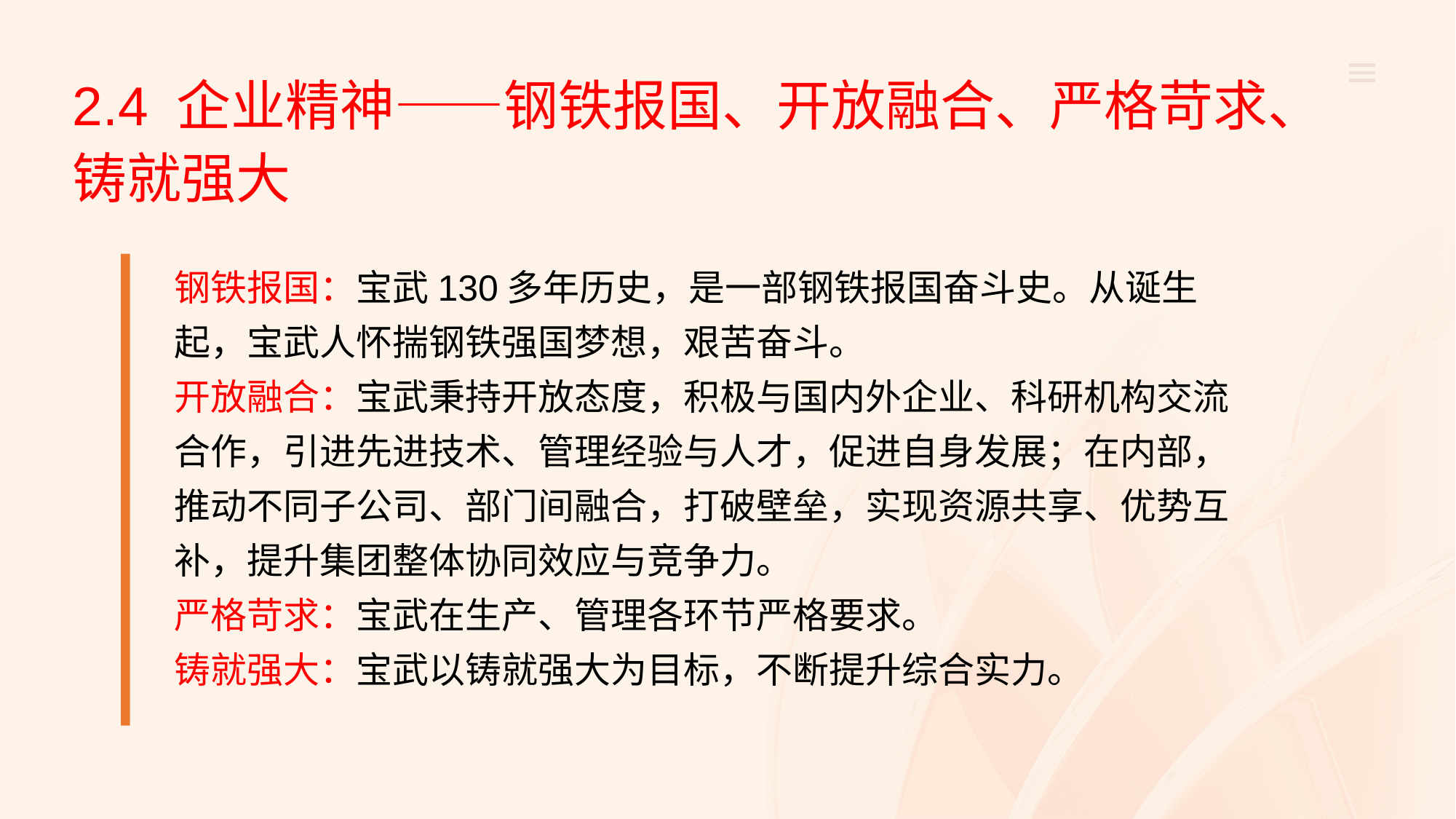

2.4 企业精神——钢铁报国、开放融合、严格苛求、铸就强大​

钢铁报国：宝武130多年历史，是一部钢铁报国奋斗史。从诞生起，宝武人怀揣钢铁强国梦想，艰苦奋斗。
开放融合：宝武秉持开放态度，积极与国内外企业、科研机构交流合作，引进先进技术、管理经验与人才，促进自身发展；在内部，推动不同子公司、部门间融合，打破壁垒，实现资源共享、优势互补，提升集团整体协同效应与竞争力。​
严格苛求：宝武在生产、管理各环节严格要求。
铸就强大：宝武以铸就强大为目标，不断提升综合实力。